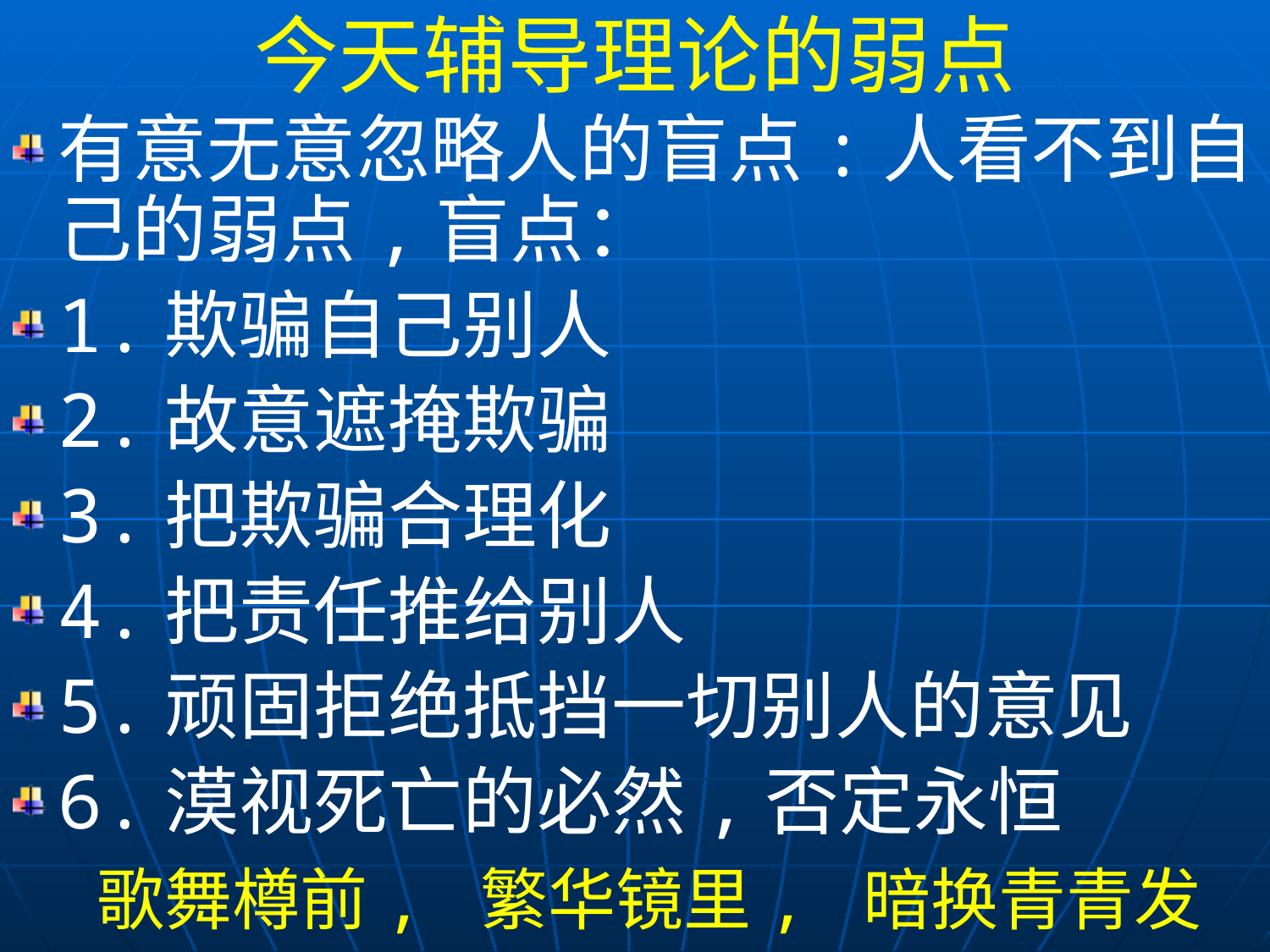

今天辅导理论的弱点
有意无意忽略人的盲点:人看不到自己的弱点,盲点：
1.欺骗自己别人
2.故意遮掩欺骗
3.把欺骗合理化
4.把责任推给别人
5.顽固拒绝抵挡一切别人的意见
6.漠视死亡的必然,否定永恒
    歌舞樽前, 繁华镜里, 暗换青青发